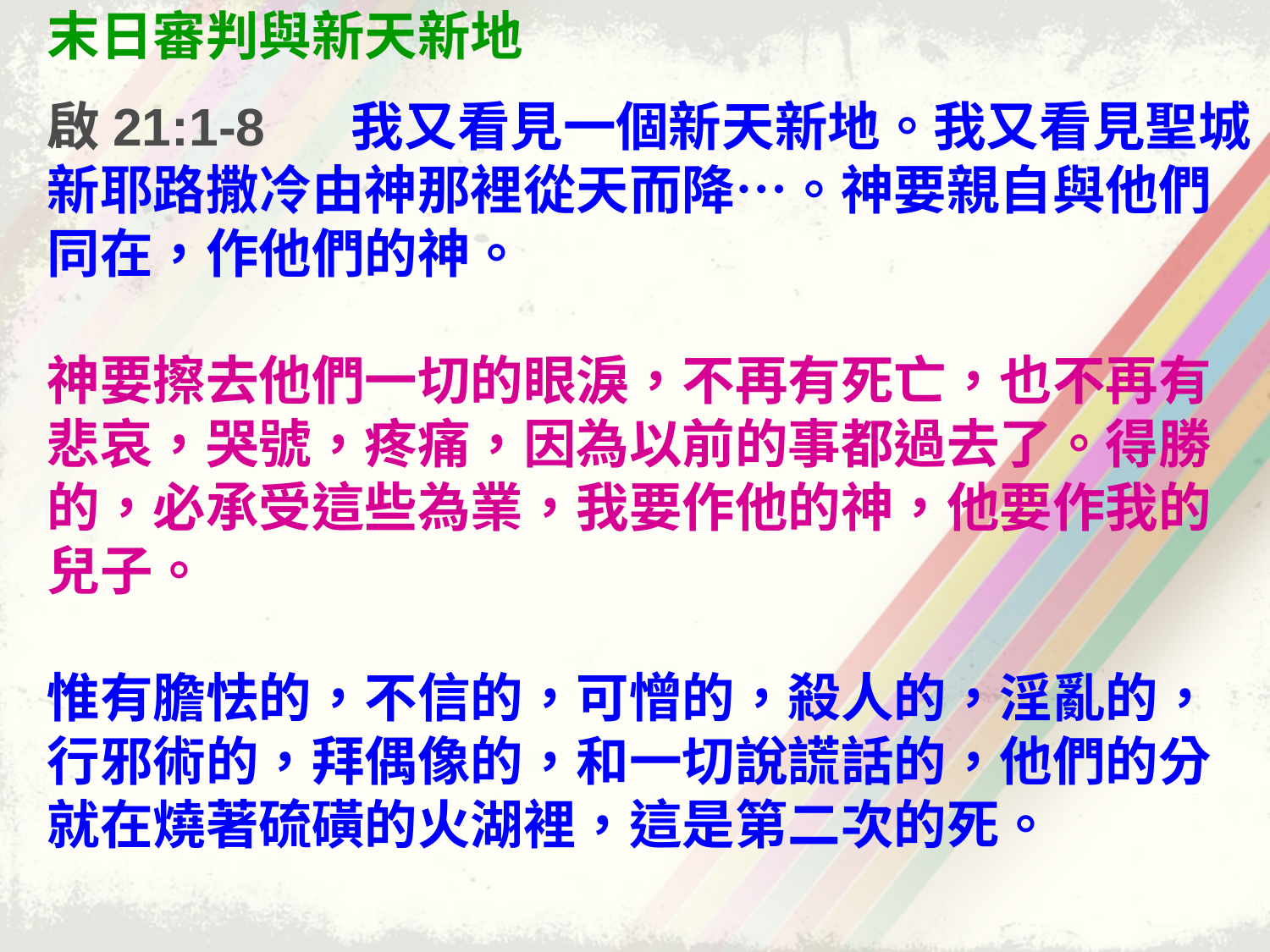

末日審判與新天新地
啟21:1-8     我又看見一個新天新地。我又看見聖城新耶路撒冷由神那裡從天而降…。神要親自與他們同在，作他們的神。

神要擦去他們一切的眼淚，不再有死亡，也不再有悲哀，哭號，疼痛，因為以前的事都過去了。得勝的，必承受這些為業，我要作他的神，他要作我的兒子。

惟有膽怯的，不信的，可憎的，殺人的，淫亂的，行邪術的，拜偶像的，和一切說謊話的，他們的分就在燒著硫磺的火湖裡，這是第二次的死。